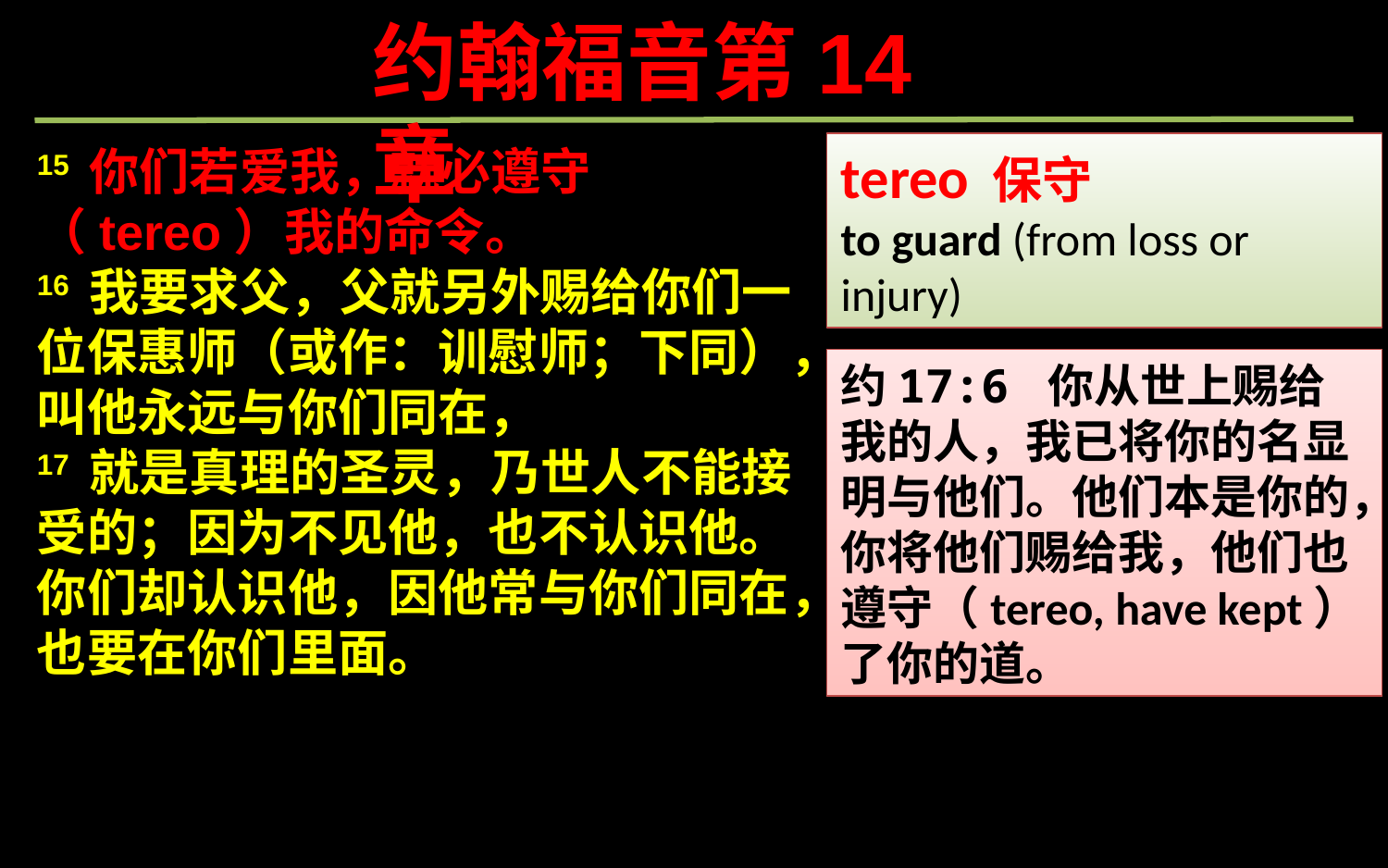

约翰福音第14章
15 你们若爱我，就必遵守（tereo）我的命令。
16 我要求父，父就另外赐给你们一位保惠师（或作：训慰师；下同），叫他永远与你们同在，
17 就是真理的圣灵，乃世人不能接受的；因为不见他，也不认识他。你们却认识他，因他常与你们同在，也要在你们里面。
tereo 保守
to guard (from loss or injury)
约17:6 你从世上赐给我的人，我已将你的名显明与他们。他们本是你的，你将他们赐给我，他们也遵守（tereo, have kept）了你的道。